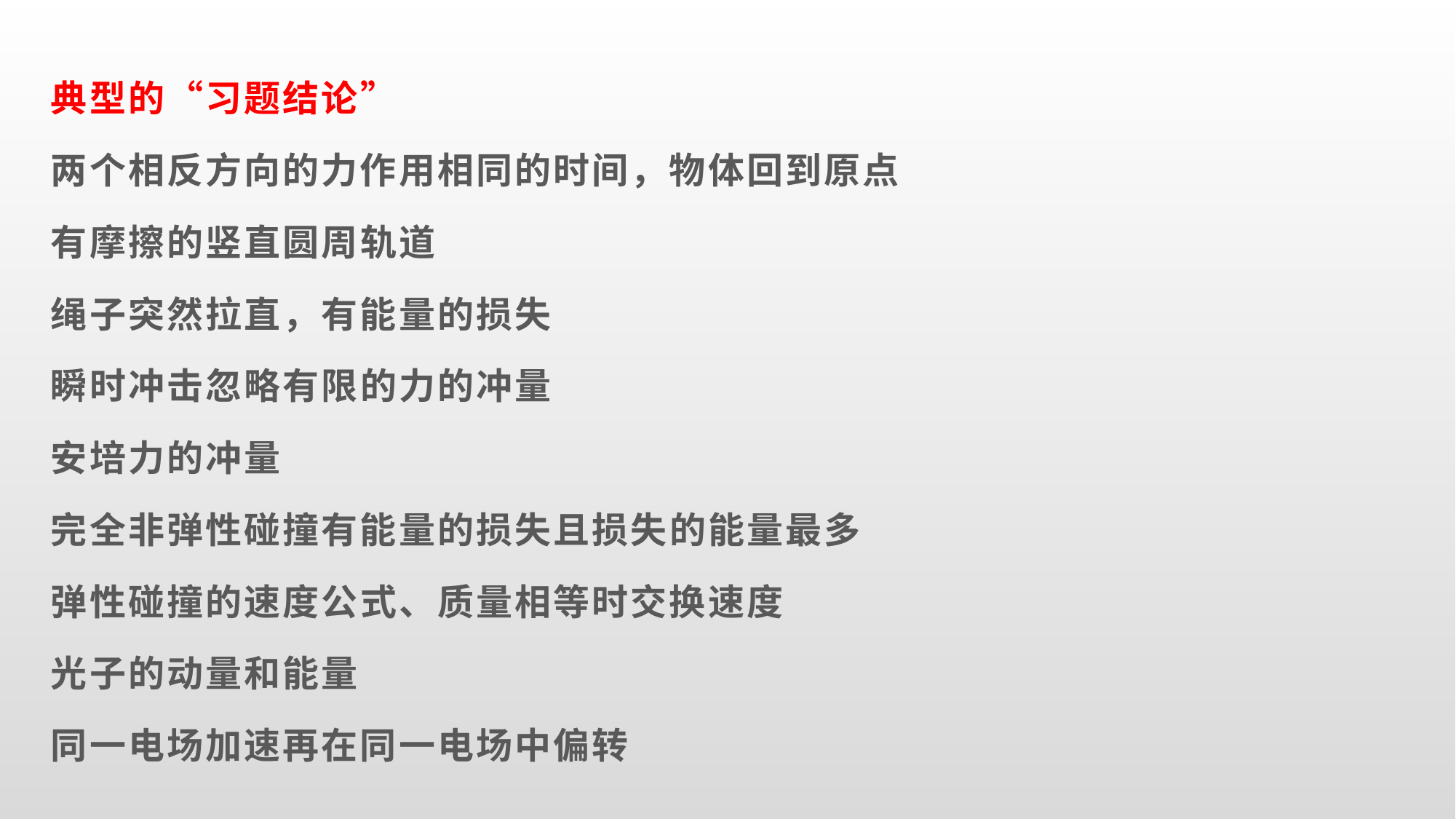

典型的“习题结论”
两个相反方向的力作用相同的时间，物体回到原点
有摩擦的竖直圆周轨道
绳子突然拉直，有能量的损失
瞬时冲击忽略有限的力的冲量
安培力的冲量
完全非弹性碰撞有能量的损失且损失的能量最多
弹性碰撞的速度公式、质量相等时交换速度
光子的动量和能量
同一电场加速再在同一电场中偏转